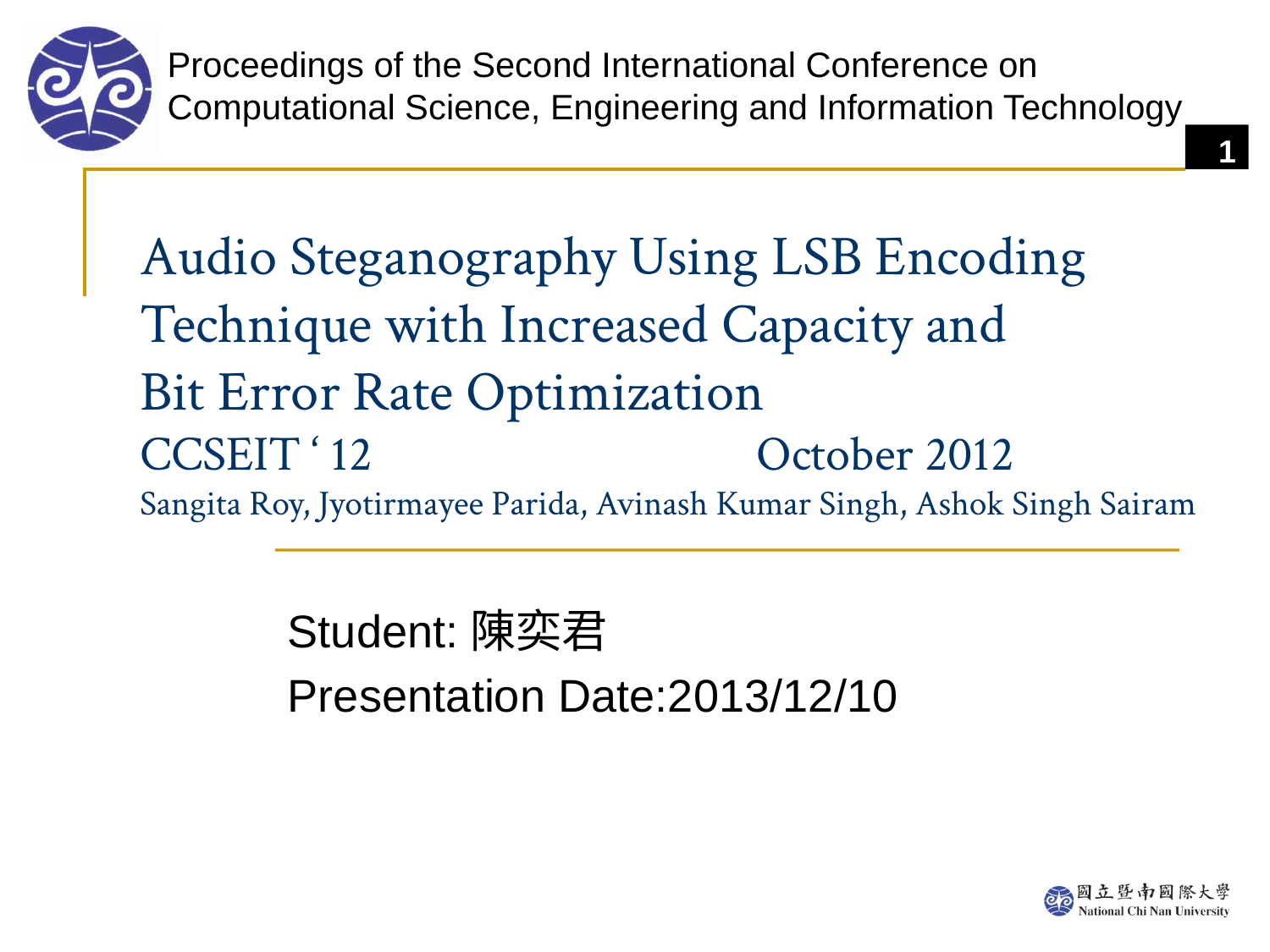

Proceedings of the Second International Conference on Computational Science, Engineering and Information Technology
# Audio Steganography Using LSB Encoding Technique with Increased Capacity and Bit Error Rate Optimization CCSEIT ‘ 12                                   October 2012 Sangita Roy, Jyotirmayee Parida, Avinash Kumar Singh, Ashok Singh Sairam
Student:陳奕君
Presentation Date:2013/12/10